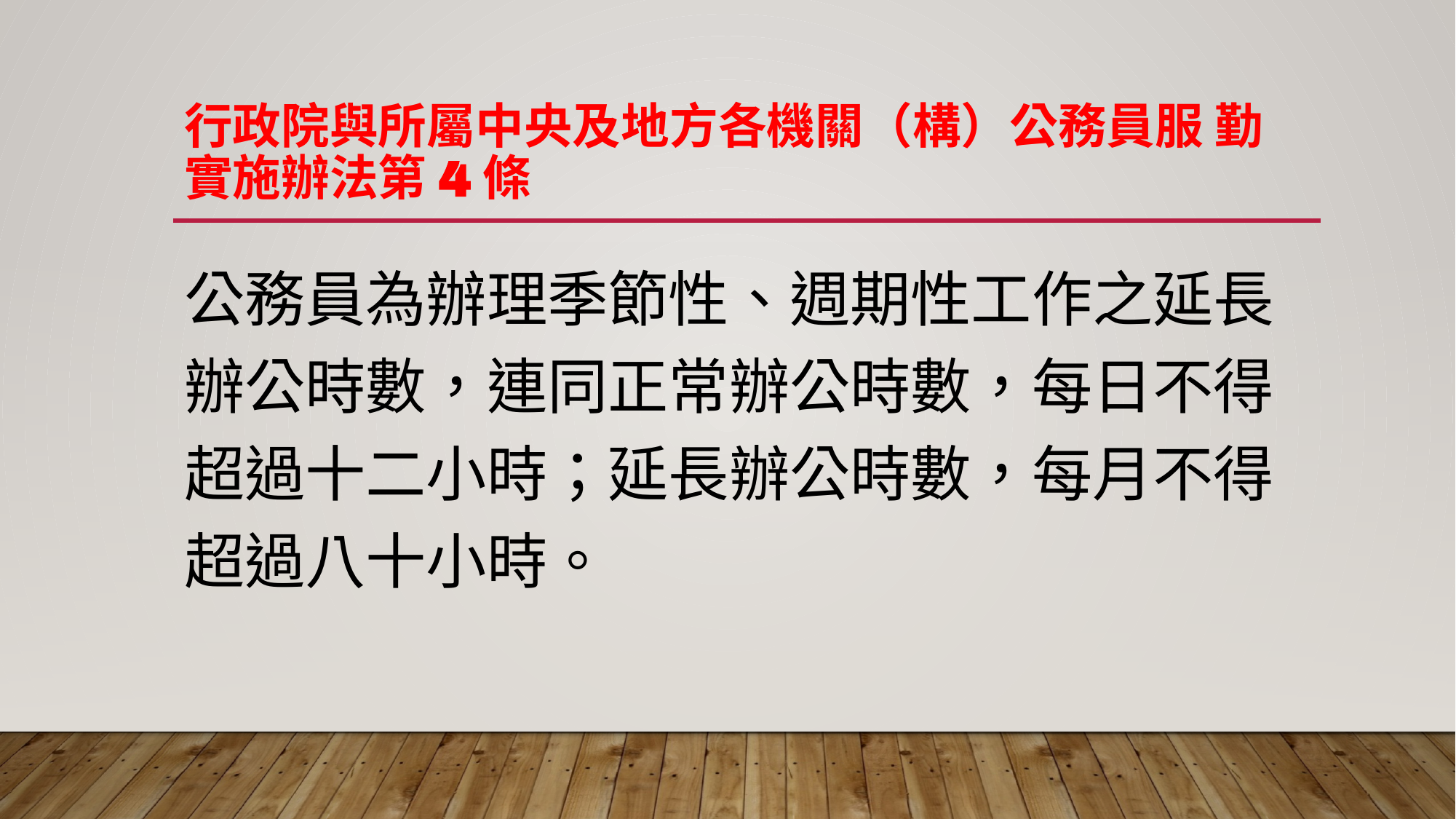

# 行政院與所屬中央及地方各機關（構）公務員服 勤實施辦法第4條
公務員為辦理季節性、週期性工作之延長辦公時數，連同正常辦公時數，每日不得超過十二小時；延長辦公時數，每月不得超過八十小時。